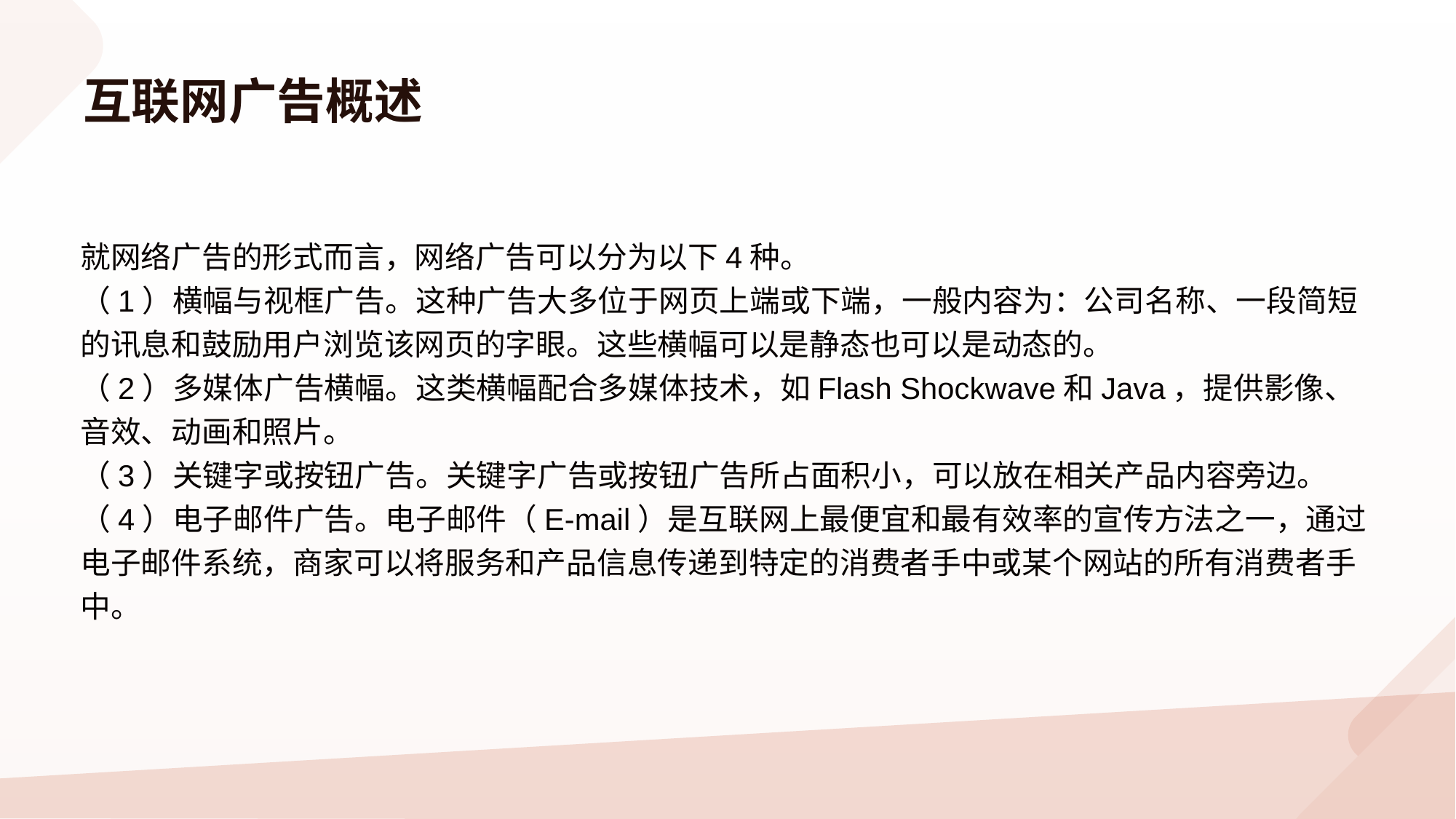

# 互联网广告概述
就网络广告的形式而言，网络广告可以分为以下4种。
（1）横幅与视框广告。这种广告大多位于网页上端或下端，一般内容为：公司名称、一段简短的讯息和鼓励用户浏览该网页的字眼。这些横幅可以是静态也可以是动态的。
（2）多媒体广告横幅。这类横幅配合多媒体技术，如Flash Shockwave和Java，提供影像、音效、动画和照片。
（3）关键字或按钮广告。关键字广告或按钮广告所占面积小，可以放在相关产品内容旁边。
（4）电子邮件广告。电子邮件（E-mail）是互联网上最便宜和最有效率的宣传方法之一，通过电子邮件系统，商家可以将服务和产品信息传递到特定的消费者手中或某个网站的所有消费者手中。